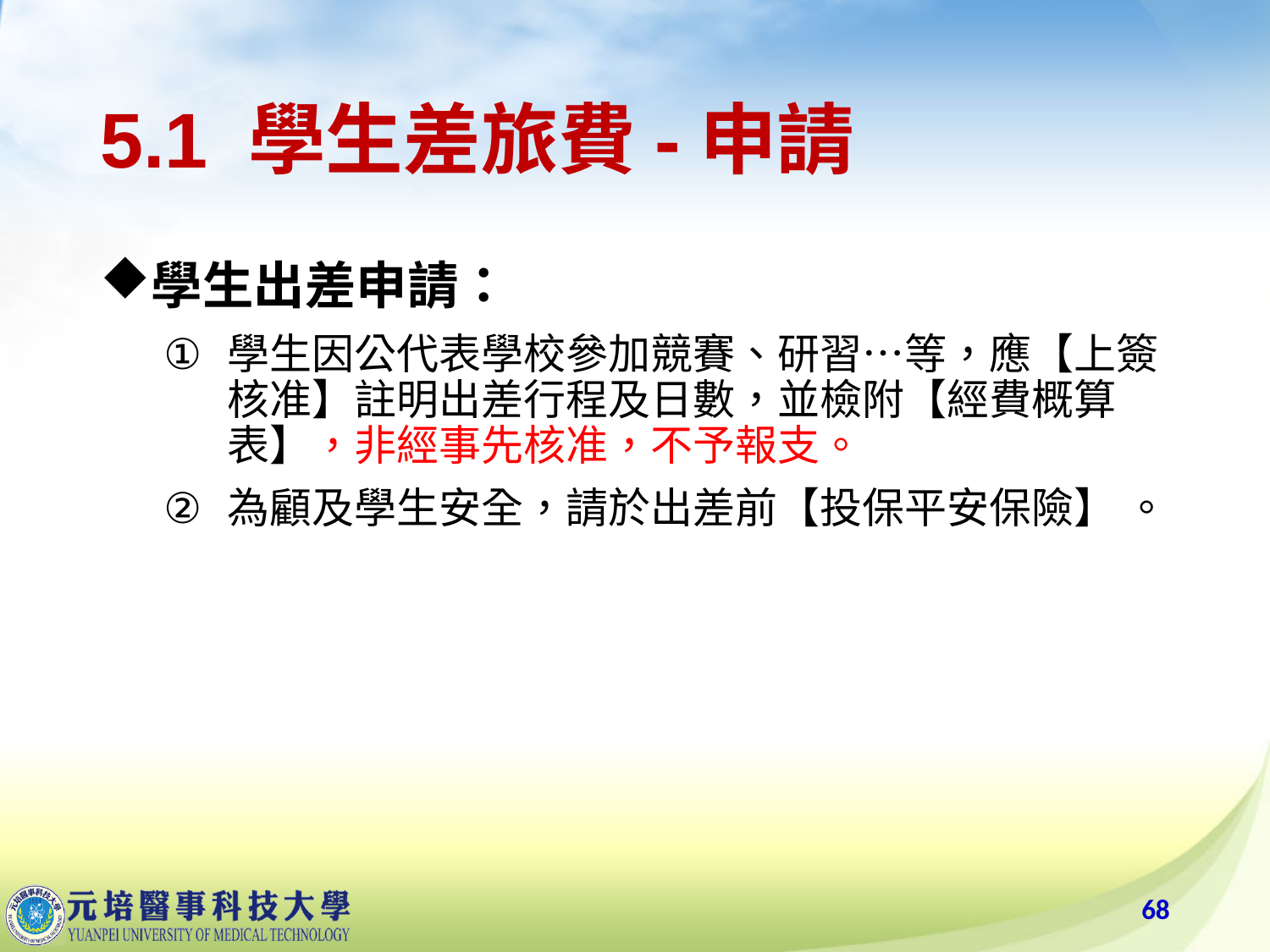

# 5.1 學生差旅費-申請
學生出差申請：
學生因公代表學校參加競賽、研習…等，應【上簽核准】註明出差行程及日數，並檢附【經費概算表】，非經事先核准，不予報支。
為顧及學生安全，請於出差前【投保平安保險】 。
68